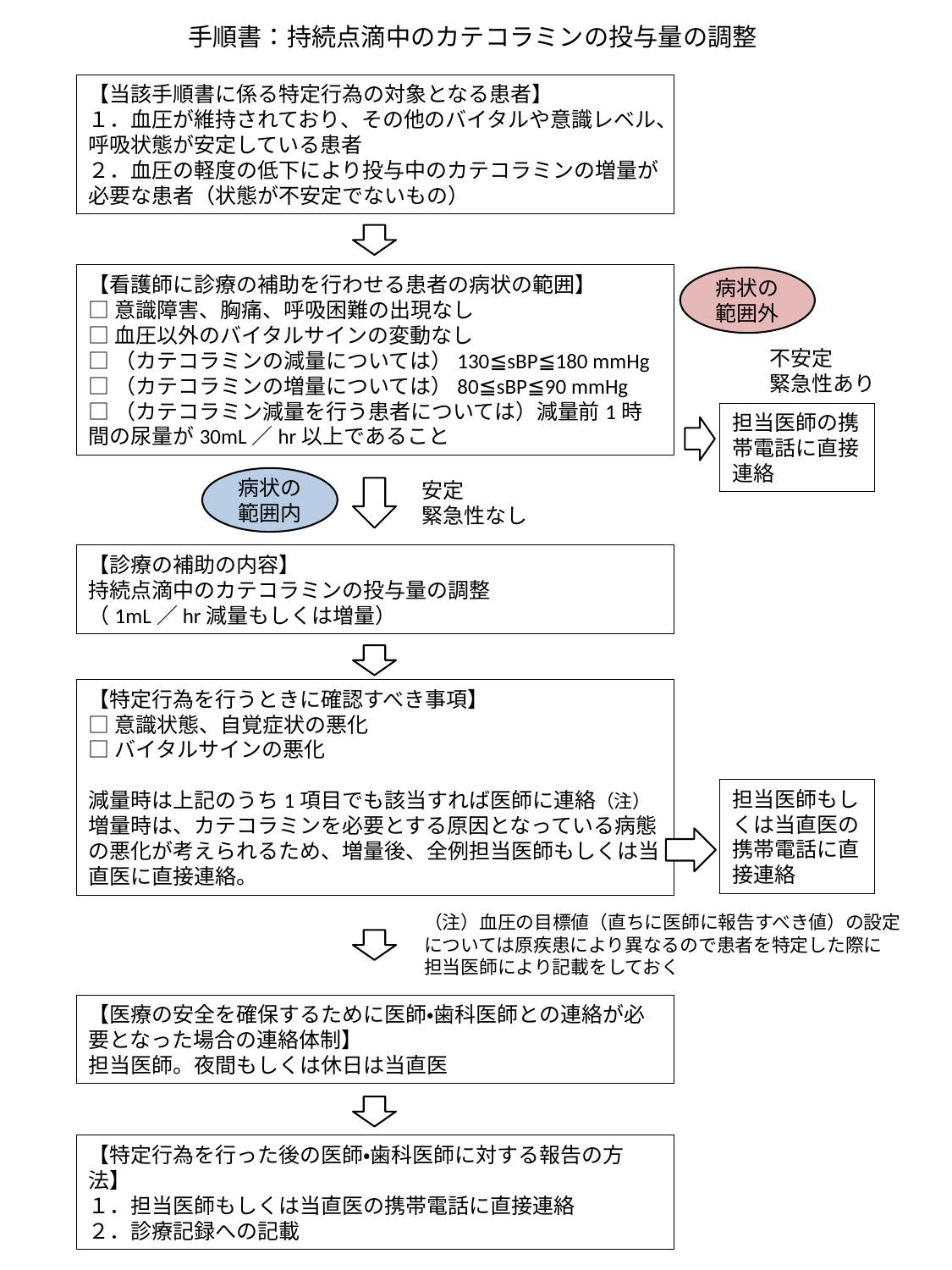

手順書：持続点滴中のカテコラミンの投与量の調整
【当該手順書に係る特定行為の対象となる患者】
１．血圧が維持されており、その他のバイタルや意識レベル、呼吸状態が安定している患者
２．血圧の軽度の低下により投与中のカテコラミンの増量が必要な患者（状態が不安定でないもの）

【看護師に診療の補助を行わせる患者の病状の範囲】
□意識障害、胸痛、呼吸困難の出現なし
□血圧以外のバイタルサインの変動なし
□（カテコラミンの減量については）130≦sBP≦180 mmHg
□（カテコラミンの増量については）80≦sBP≦90 mmHg
□（カテコラミン減量を行う患者については）減量前1時間の尿量が30mL／hr以上であること
病状の
範囲外
不安定
緊急性あり
担当医師の携帯電話に直接連絡

病状の
範囲内
安定
緊急性なし

【診療の補助の内容】
持続点滴中のカテコラミンの投与量の調整
（1mL／hr減量もしくは増量）

【特定行為を行うときに確認すべき事項】
□意識状態、自覚症状の悪化
□バイタルサインの悪化

減量時は上記のうち1項目でも該当すれば医師に連絡（注）
増量時は、カテコラミンを必要とする原因となっている病態の悪化が考えられるため、増量後、全例担当医師もしくは当直医に直接連絡。
担当医師もしくは当直医の
携帯電話に直接連絡

（注）血圧の目標値（直ちに医師に報告すべき値）の設定
については原疾患により異なるので患者を特定した際に
担当医師により記載をしておく

【医療の安全を確保するために医師・歯科医師との連絡が必要となった場合の連絡体制】
担当医師。夜間もしくは休日は当直医

【特定行為を行った後の医師・歯科医師に対する報告の方法】
１．担当医師もしくは当直医の携帯電話に直接連絡
２．診療記録への記載